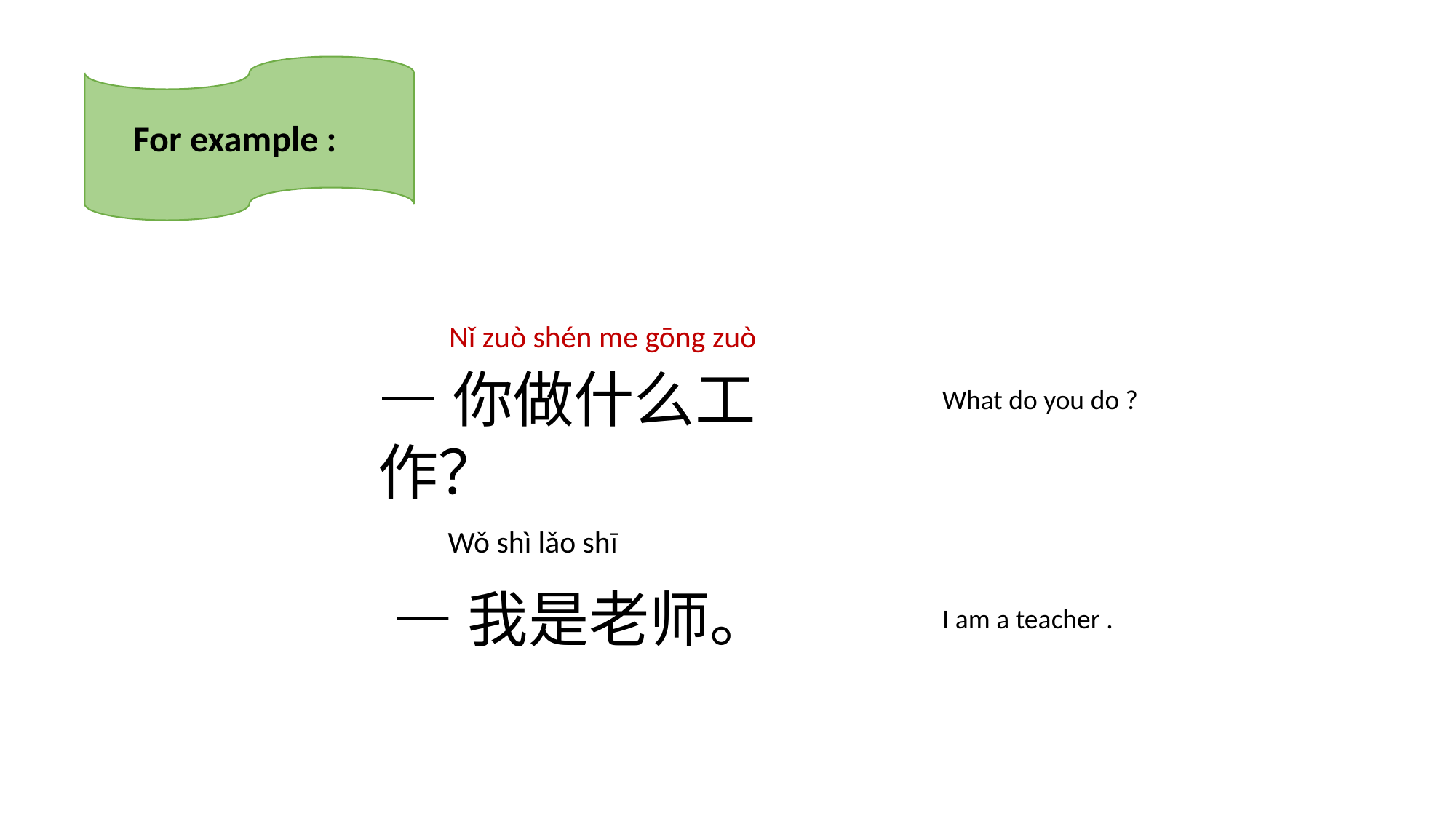

For example :

Nǐ zuò shén me gōng zuò
—你做什么工作？
What do you do ?
Wǒ shì lǎo shī
—我是老师。
I am a teacher .